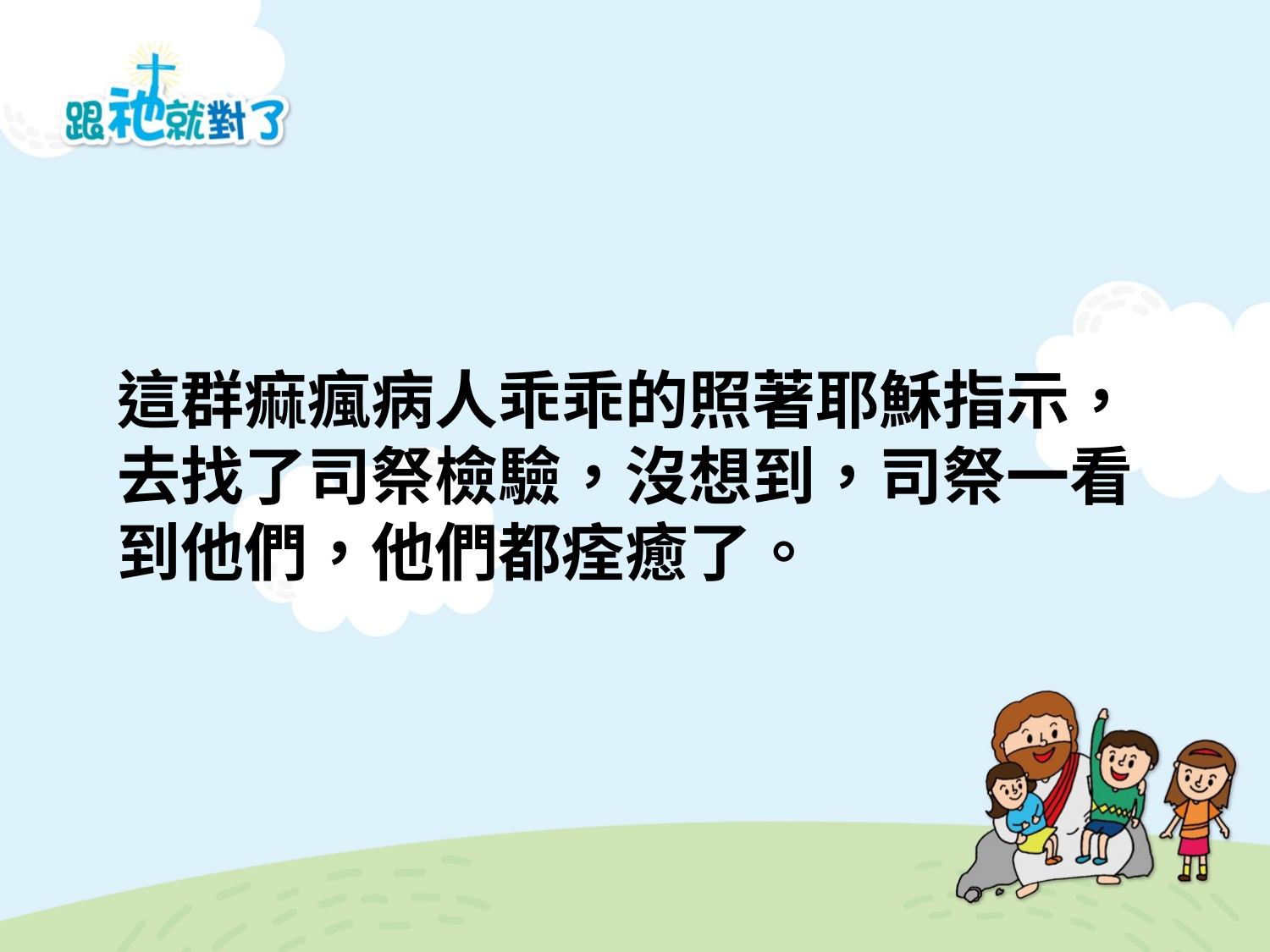

這群痲瘋病人乖乖的照著耶穌指示，去找了司祭檢驗，沒想到，司祭一看到他們，他們都痊癒了。